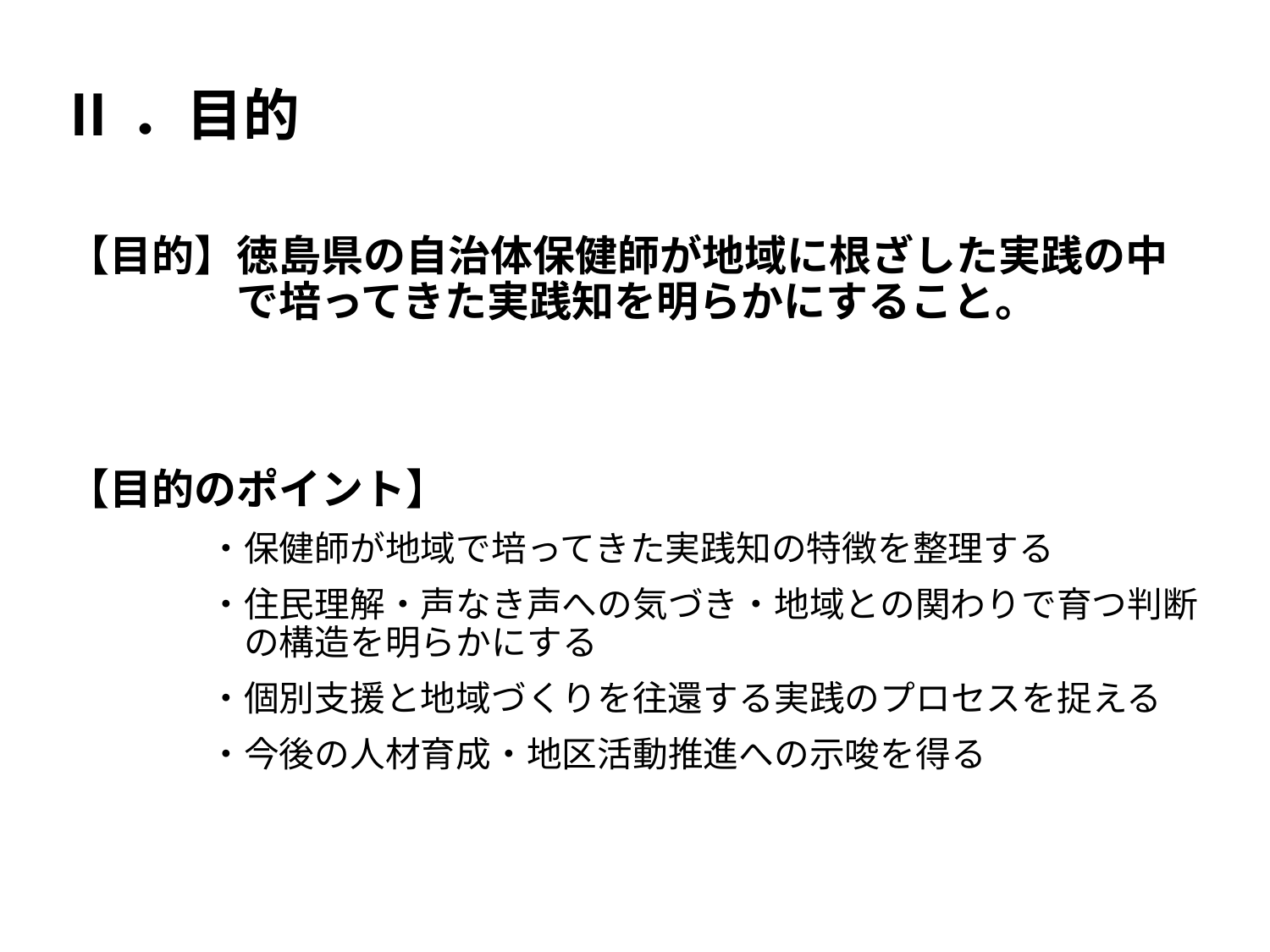

# Ⅱ．目的
【目的】徳島県の自治体保健師が地域に根ざした実践の中　　　　で培ってきた実践知を明らかにすること。

【目的のポイント】
　　　　・保健師が地域で培ってきた実践知の特徴を整理する
　　　　・住民理解・声なき声への気づき・地域との関わりで育つ判断　　　　　の構造を明らかにする
　　　　・個別支援と地域づくりを往還する実践のプロセスを捉える
　　　　・今後の人材育成・地区活動推進への示唆を得る